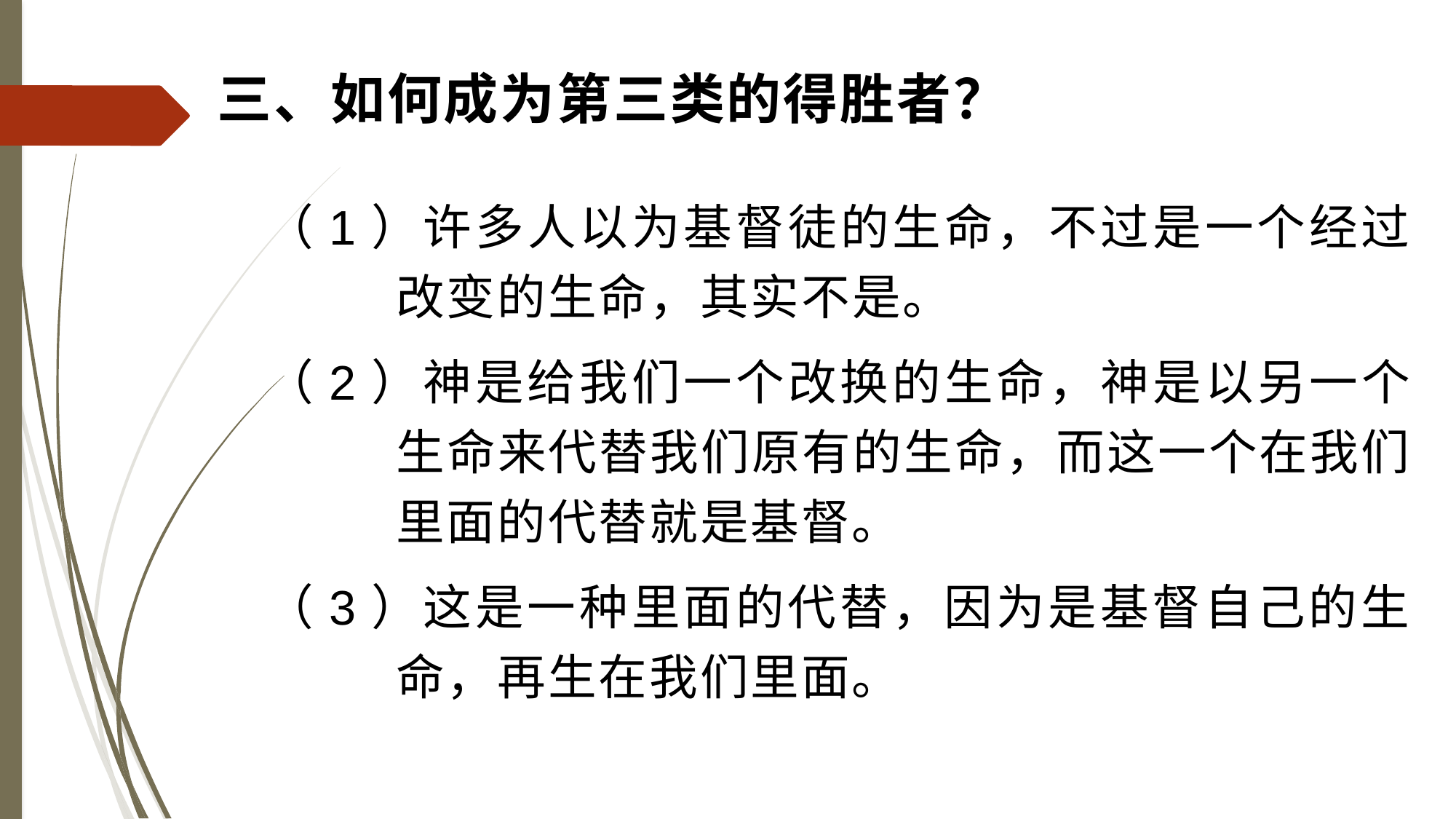

# 三、如何成为第三类的得胜者？
（1）许多人以为基督徒的生命，不过是一个经过改变的生命，其实不是。
（2）神是给我们一个改换的生命，神是以另一个生命来代替我们原有的生命，而这一个在我们里面的代替就是基督。
（3）这是一种里面的代替，因为是基督自己的生命，再生在我们里面。